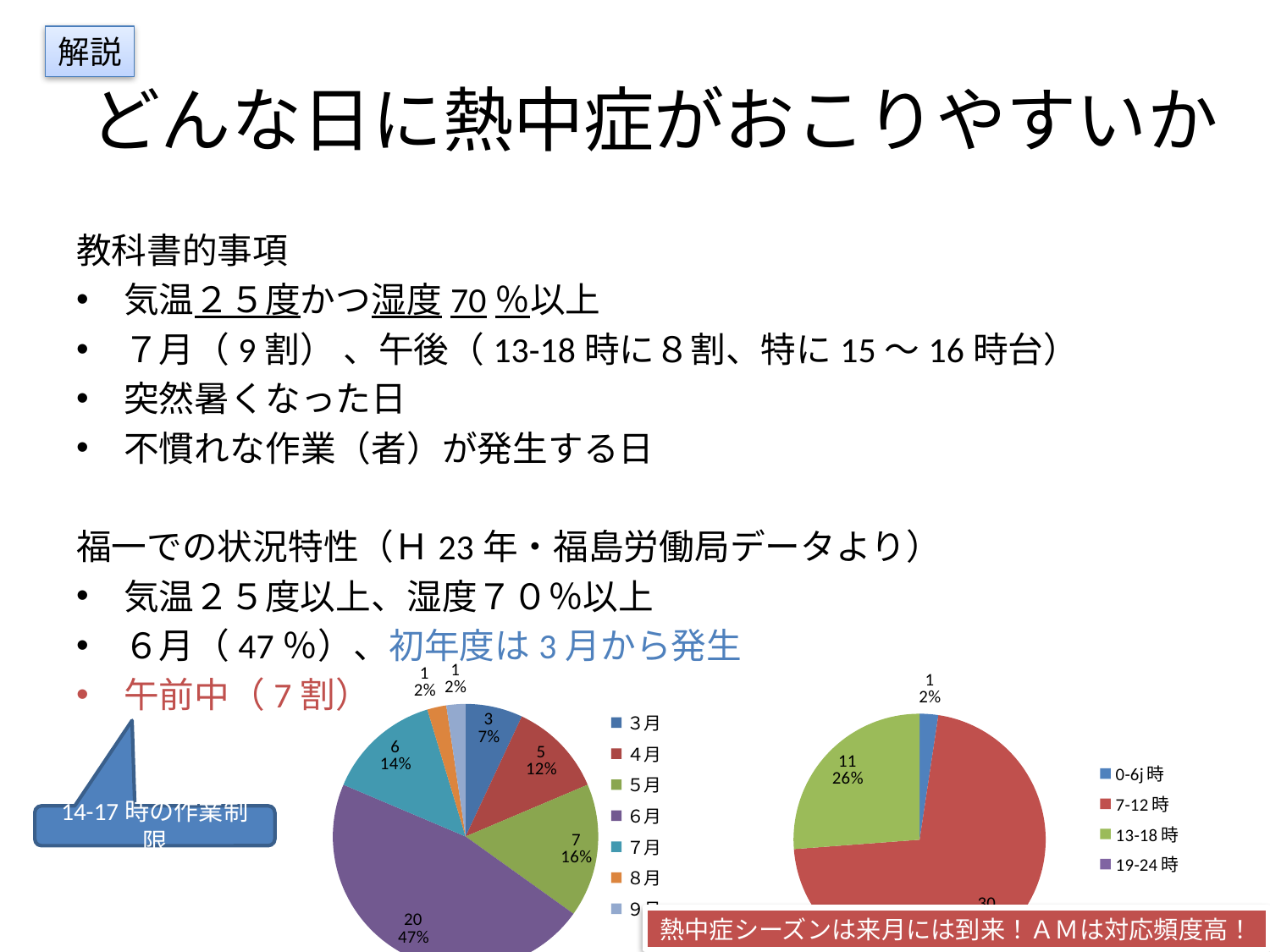

解説
# どんな日に熱中症がおこりやすいか
教科書的事項
気温２５度かつ湿度70％以上
７月（9割） 、午後（13-18時に８割、特に15～16時台）
突然暑くなった日
不慣れな作業（者）が発生する日

福一での状況特性（Ｈ23年・福島労働局データより）
気温２５度以上、湿度７０％以上
６月（47％）、初年度は3月から発生
午前中（7割）

### Chart

| Category |  |
|---|---|
| ３月 | 3.0 |
| ４月 | 5.0 |
| ５月 | 7.0 |
| ６月 | 20.0 |
| ７月 | 6.0 |
| ８月 | 1.0 |
| ９月 | 1.0 |

### Chart

| Category |  |
|---|---|
| 0-6j時 | 1.0 |
| 7-12時 | 30.0 |
| 13-18時 | 11.0 |
| 19-24時 | 0.0 |
14-17時の作業制限
熱中症シーズンは来月には到来！ＡＭは対応頻度高！